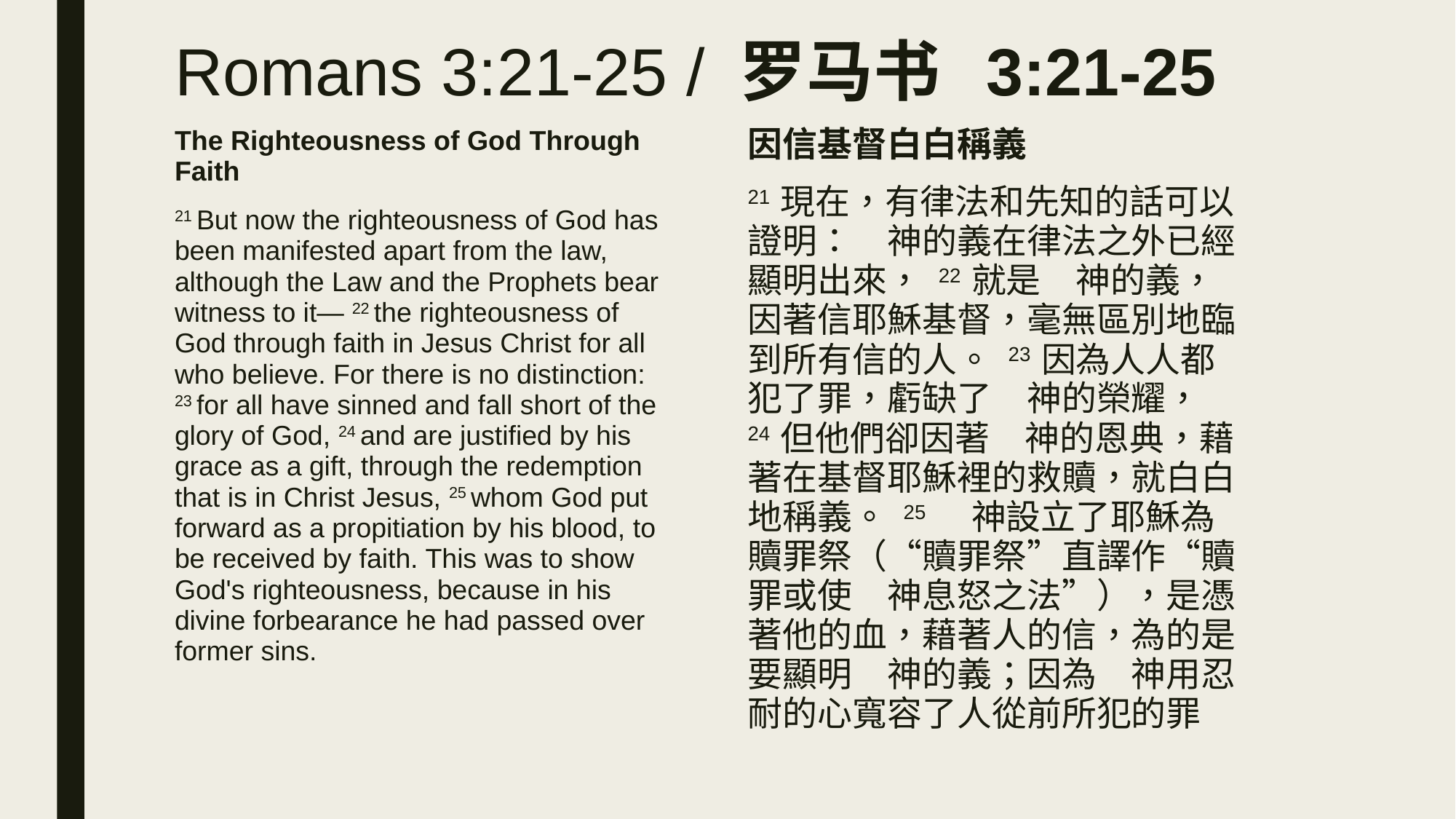

# Romans 3:21-25 / 罗马书  3:21-25
The Righteousness of God Through Faith
21 But now the righteousness of God has been manifested apart from the law, although the Law and the Prophets bear witness to it— 22 the righteousness of God through faith in Jesus Christ for all who believe. For there is no distinction: 23 for all have sinned and fall short of the glory of God, 24 and are justified by his grace as a gift, through the redemption that is in Christ Jesus, 25 whom God put forward as a propitiation by his blood, to be received by faith. This was to show God's righteousness, because in his divine forbearance he had passed over former sins.
因信基督白白稱義
21 現在，有律法和先知的話可以證明：　神的義在律法之外已經顯明出來， 22 就是　神的義，因著信耶穌基督，毫無區別地臨到所有信的人。 23 因為人人都犯了罪，虧缺了　神的榮耀， 24 但他們卻因著　神的恩典，藉著在基督耶穌裡的救贖，就白白地稱義。 25 　神設立了耶穌為贖罪祭（“贖罪祭”直譯作“贖罪或使　神息怒之法”），是憑著他的血，藉著人的信，為的是要顯明　神的義；因為　神用忍耐的心寬容了人從前所犯的罪